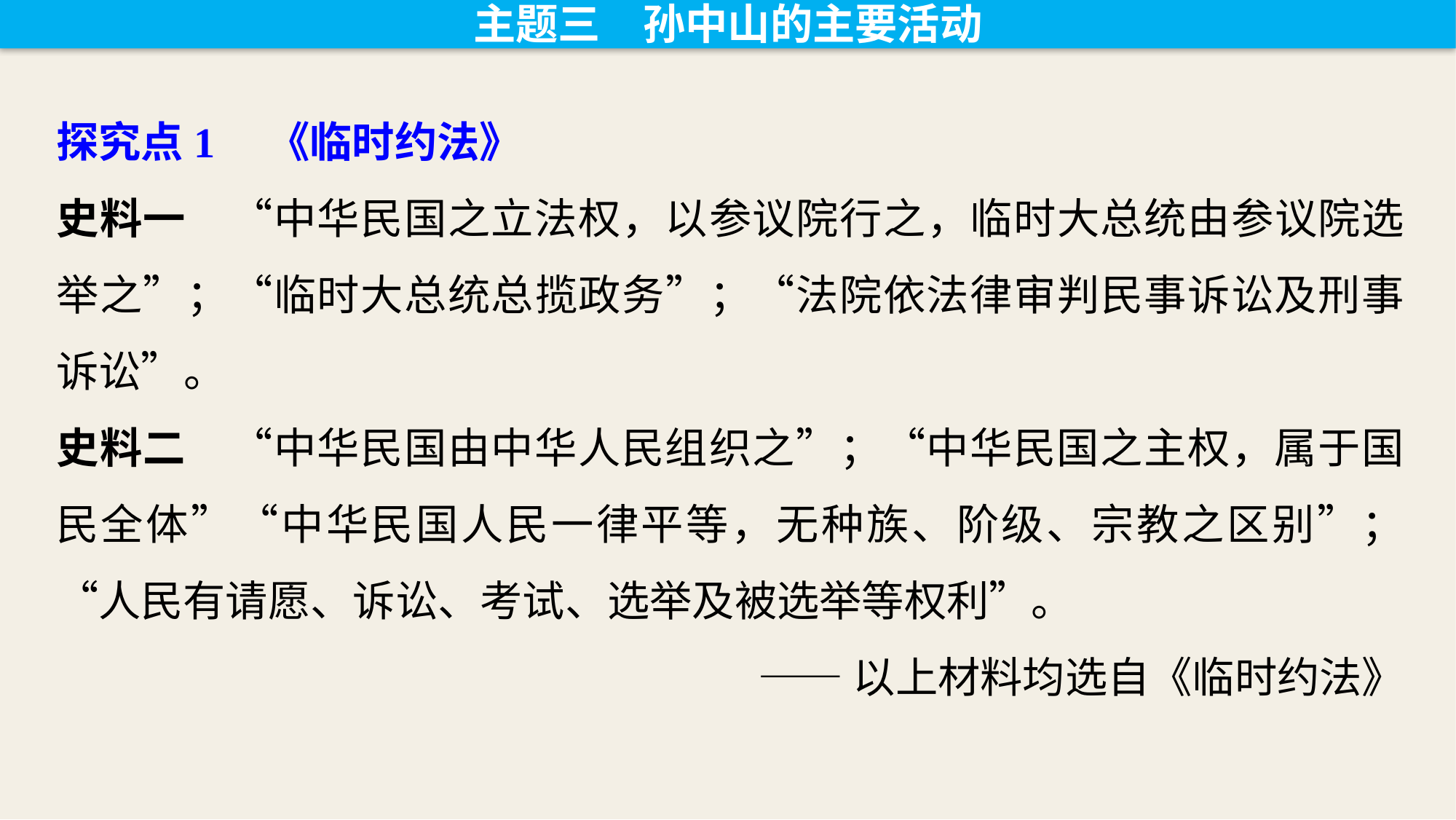

主题三　孙中山的主要活动
探究点1　《临时约法》
史料一　“中华民国之立法权，以参议院行之，临时大总统由参议院选举之”；“临时大总统总揽政务”；“法院依法律审判民事诉讼及刑事诉讼”。
史料二　“中华民国由中华人民组织之”；“中华民国之主权，属于国民全体”“中华民国人民一律平等，无种族、阶级、宗教之区别”；“人民有请愿、诉讼、考试、选举及被选举等权利”。
——以上材料均选自《临时约法》